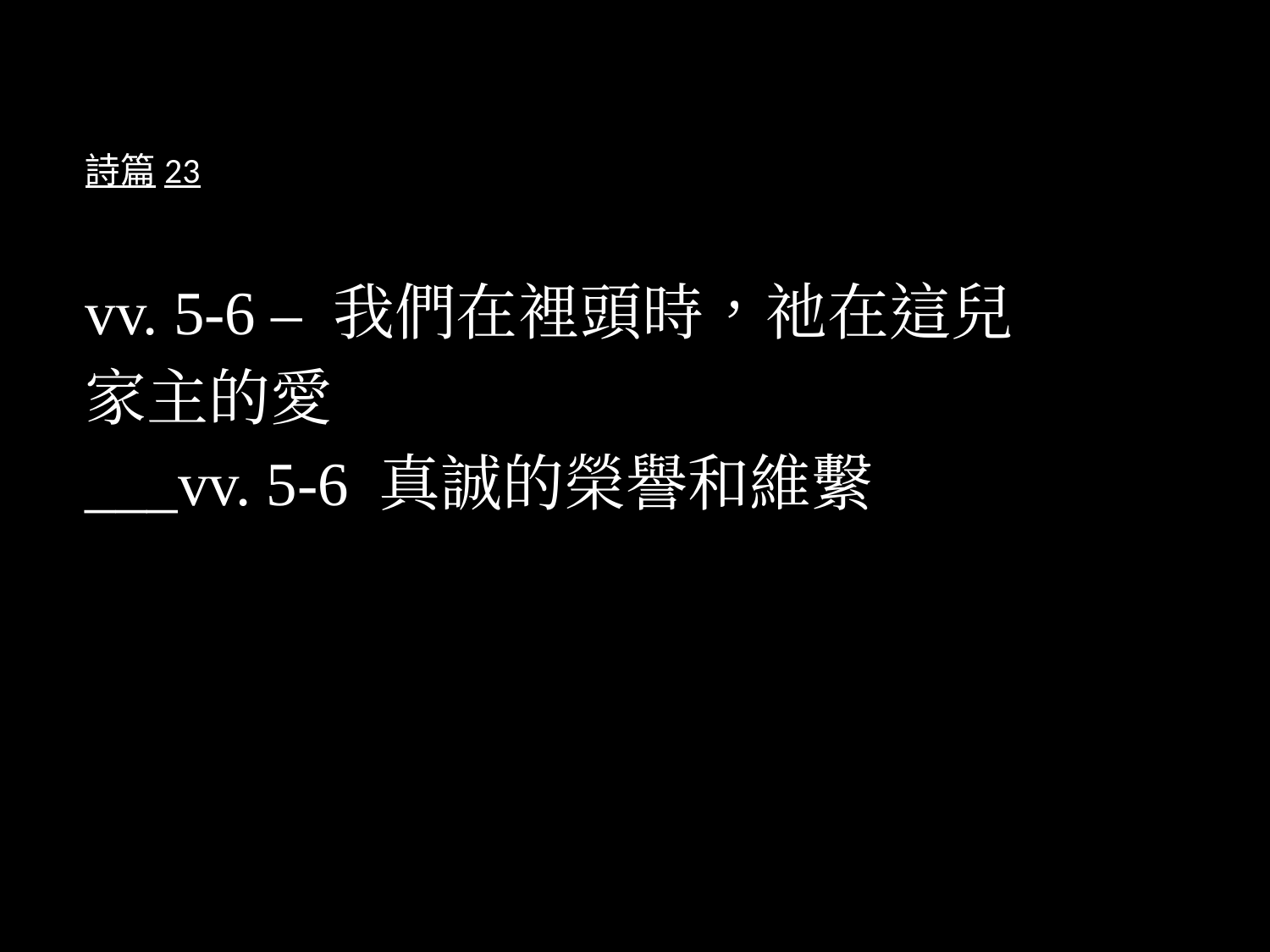

詩篇23
vv. 5-6 – 我們在裡頭時，祂在這兒
家主的愛
___vv. 5-6 真誠的榮譽和維繫